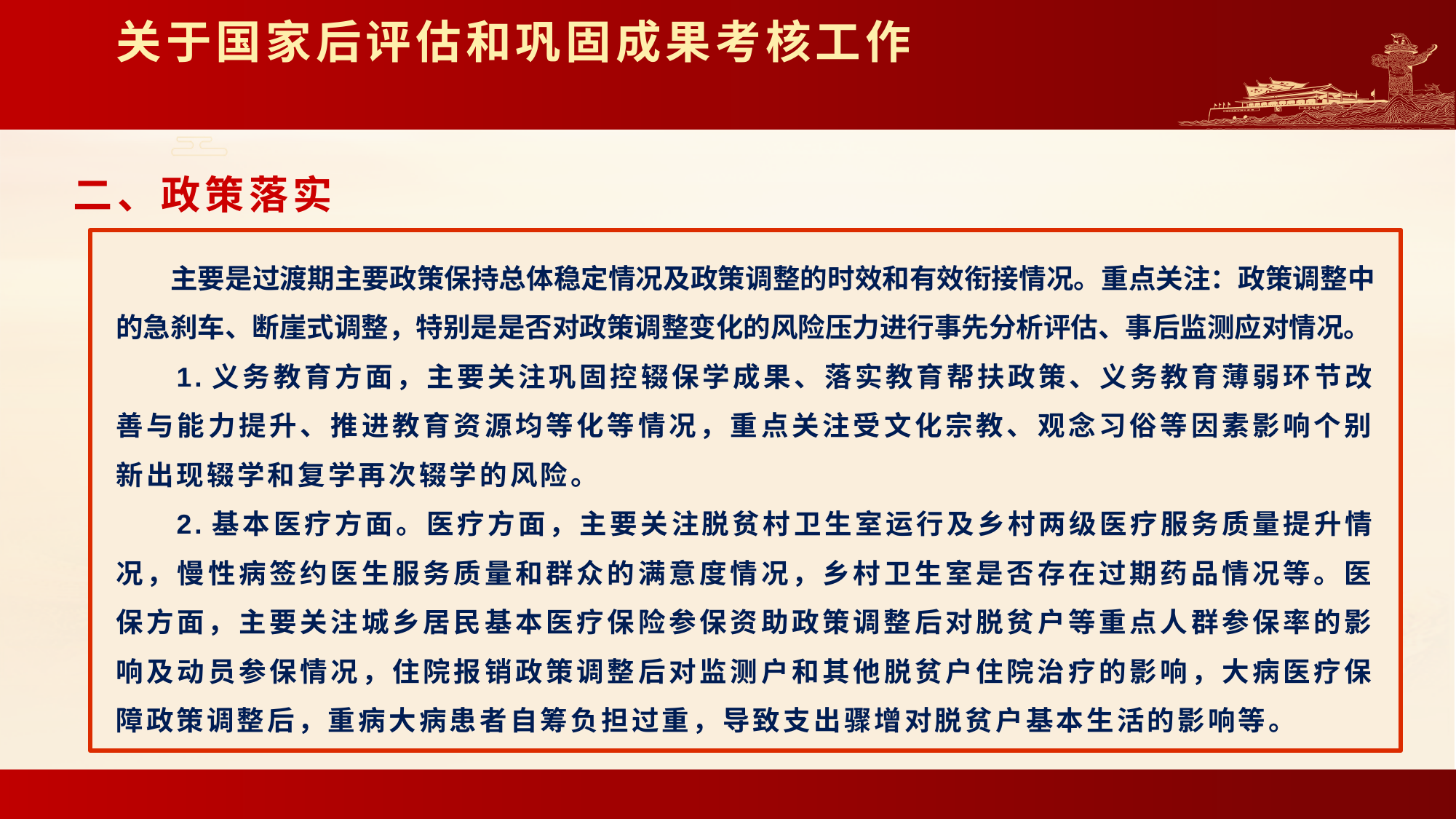

# 关于国家后评估和巩固成果考核工作
二、政策落实
主要是过渡期主要政策保持总体稳定情况及政策调整的时效和有效衔接情况。重点关注：政策调整中的急刹车、断崖式调整，特别是是否对政策调整变化的风险压力进行事先分析评估、事后监测应对情况。
1.义务教育方面，主要关注巩固控辍保学成果、落实教育帮扶政策、义务教育薄弱环节改善与能力提升、推进教育资源均等化等情况，重点关注受文化宗教、观念习俗等因素影响个别新出现辍学和复学再次辍学的风险。
2.基本医疗方面。医疗方面，主要关注脱贫村卫生室运行及乡村两级医疗服务质量提升情况，慢性病签约医生服务质量和群众的满意度情况，乡村卫生室是否存在过期药品情况等。医保方面，主要关注城乡居民基本医疗保险参保资助政策调整后对脱贫户等重点人群参保率的影响及动员参保情况，住院报销政策调整后对监测户和其他脱贫户住院治疗的影响，大病医疗保障政策调整后，重病大病患者自筹负担过重，导致支出骤增对脱贫户基本生活的影响等。